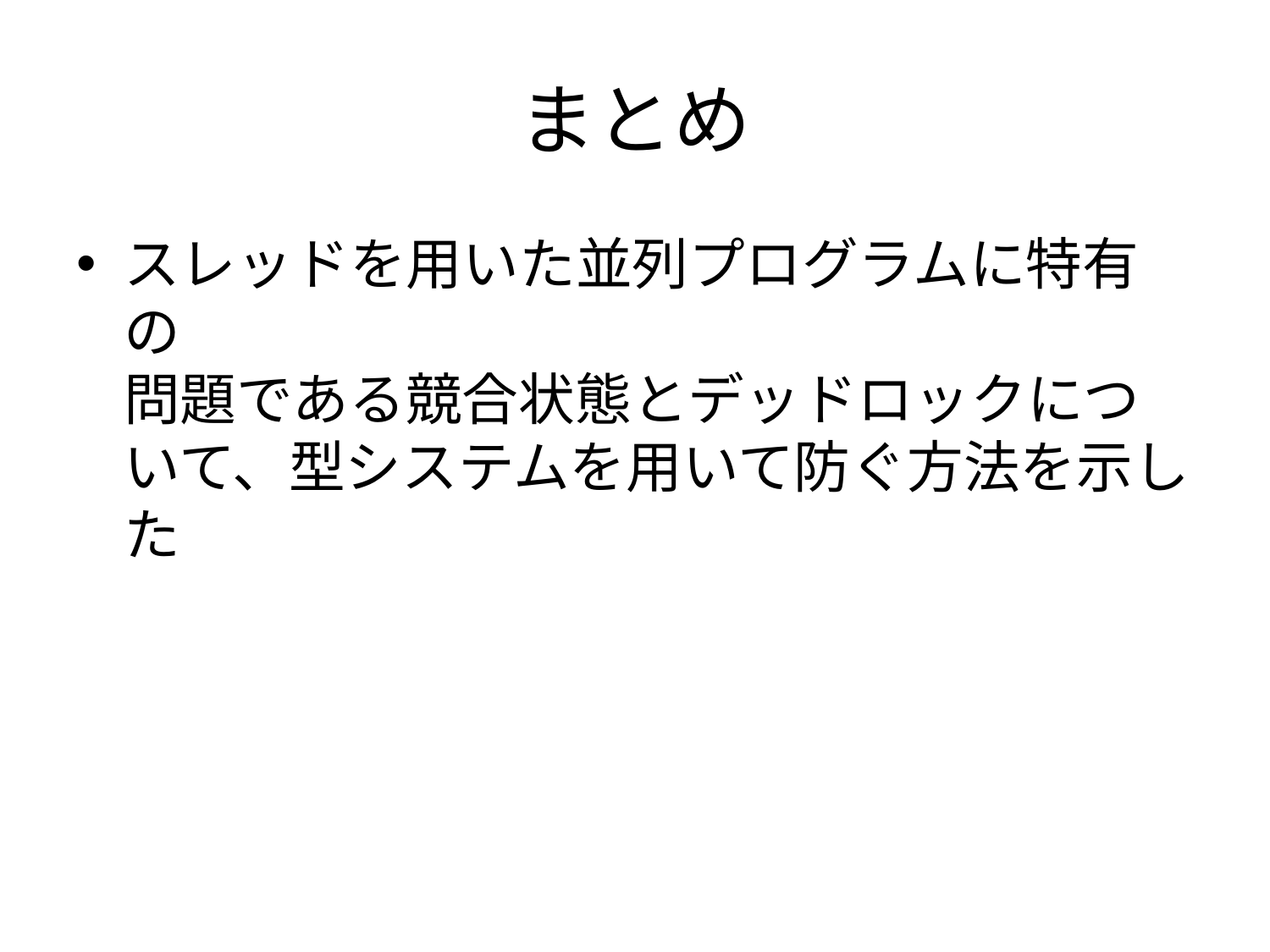

# まとめ
スレッドを用いた並列プログラムに特有の
問題である競合状態とデッドロックについて、型システムを用いて防ぐ方法を示した